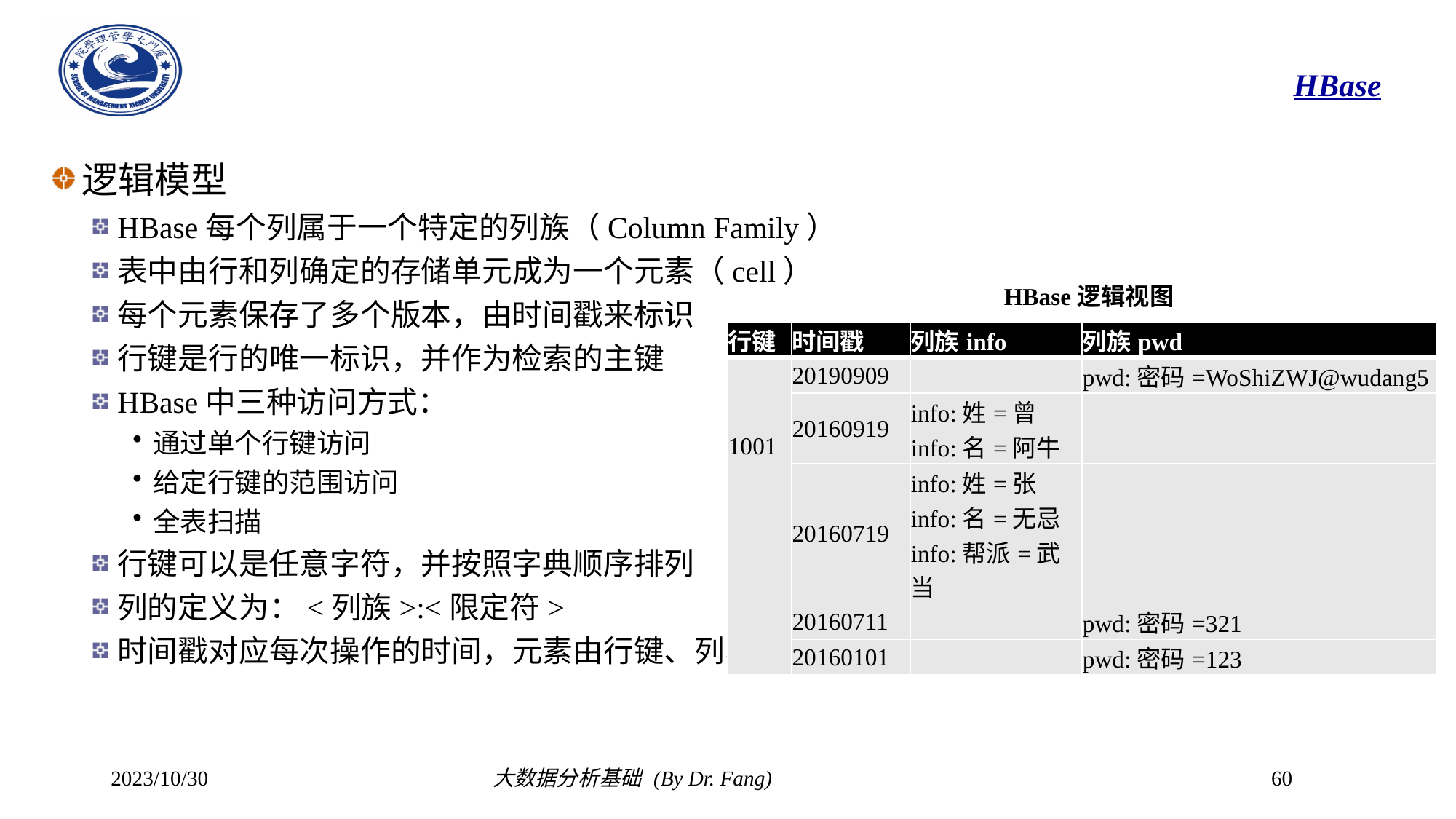

# HBase
逻辑模型
HBase每个列属于一个特定的列族（Column Family）
表中由行和列确定的存储单元成为一个元素（cell）
每个元素保存了多个版本，由时间戳来标识
行键是行的唯一标识，并作为检索的主键
HBase中三种访问方式：
通过单个行键访问
给定行键的范围访问
全表扫描
行键可以是任意字符，并按照字典顺序排列
列的定义为：<列族>:<限定符>
时间戳对应每次操作的时间，元素由行键、列、时间戳唯一确定
HBase逻辑视图
| 行键 | 时间戳 | 列族info | 列族pwd |
| --- | --- | --- | --- |
| 1001 | 20190909 |  | pwd:密码=WoShiZWJ@wudang5 |
|  | 20160919 | info:姓=曾 info:名=阿牛 |  |
|  | 20160719 | info:姓=张 info:名=无忌 info:帮派=武当 |  |
|  | 20160711 |  | pwd:密码=321 |
|  | 20160101 |  | pwd:密码=123 |
2023/10/30
大数据分析基础 (By Dr. Fang)
60